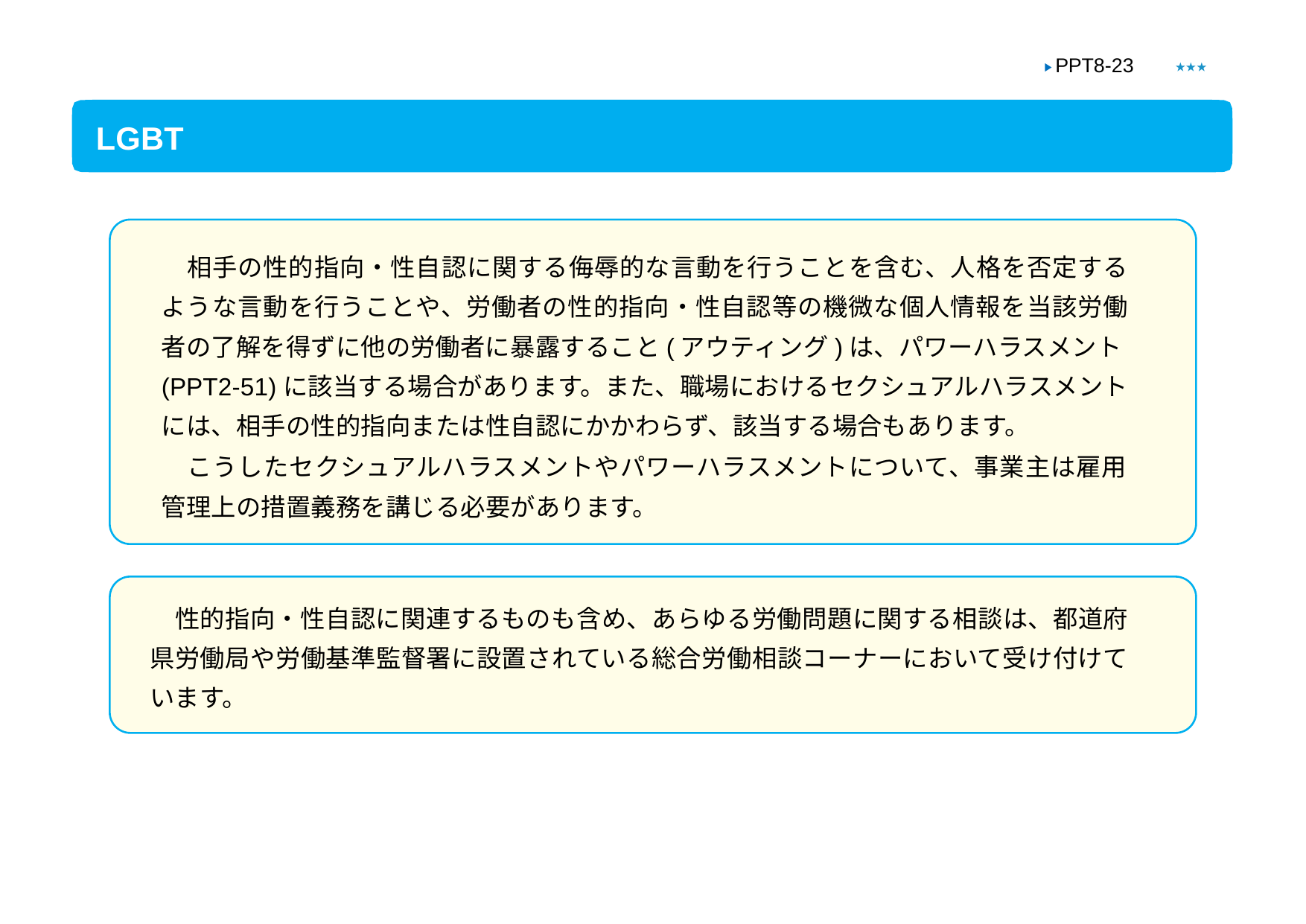

★★★
▶ PPT8-23

LGBT

　相手の性的指向・性自認に関する侮辱的な言動を行うことを含む、人格を否定するような言動を行うことや、労働者の性的指向・性自認等の機微な個人情報を当該労働者の了解を得ずに他の労働者に暴露すること(アウティング)は、パワーハラスメント(PPT2-51)に該当する場合があります。また、職場におけるセクシュアルハラスメントには、相手の性的指向または性自認にかかわらず、該当する場合もあります。
　こうしたセクシュアルハラスメントやパワーハラスメントについて、事業主は雇用管理上の措置義務を講じる必要があります。

　性的指向・性自認に関連するものも含め、あらゆる労働問題に関する相談は、都道府県労働局や労働基準監督署に設置されている総合労働相談コーナーにおいて受け付けています。